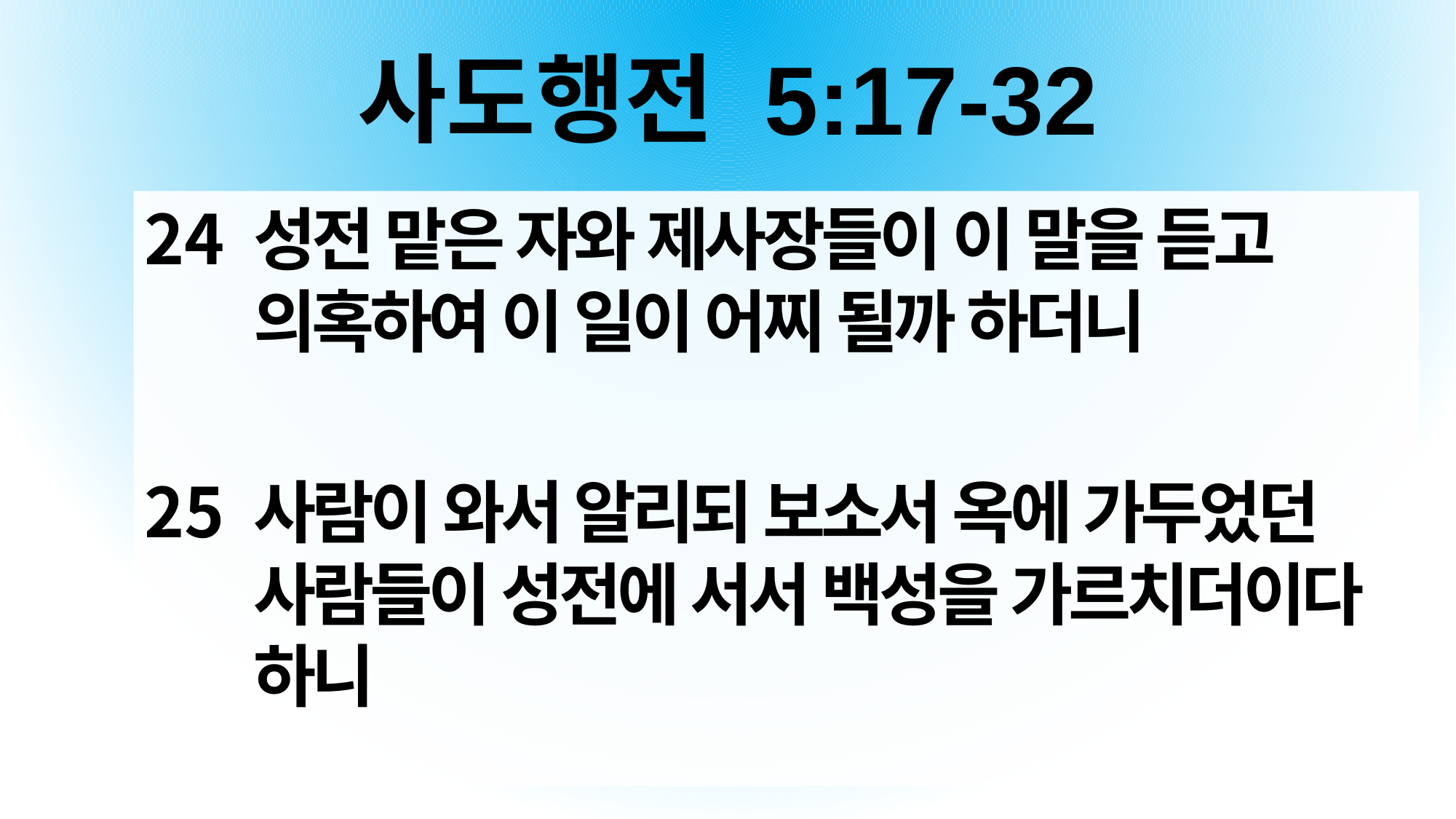

# 사도행전 5:17-32
성전 맡은 자와 제사장들이 이 말을 듣고 의혹하여 이 일이 어찌 될까 하더니

사람이 와서 알리되 보소서 옥에 가두었던 사람들이 성전에 서서 백성을 가르치더이다 하니